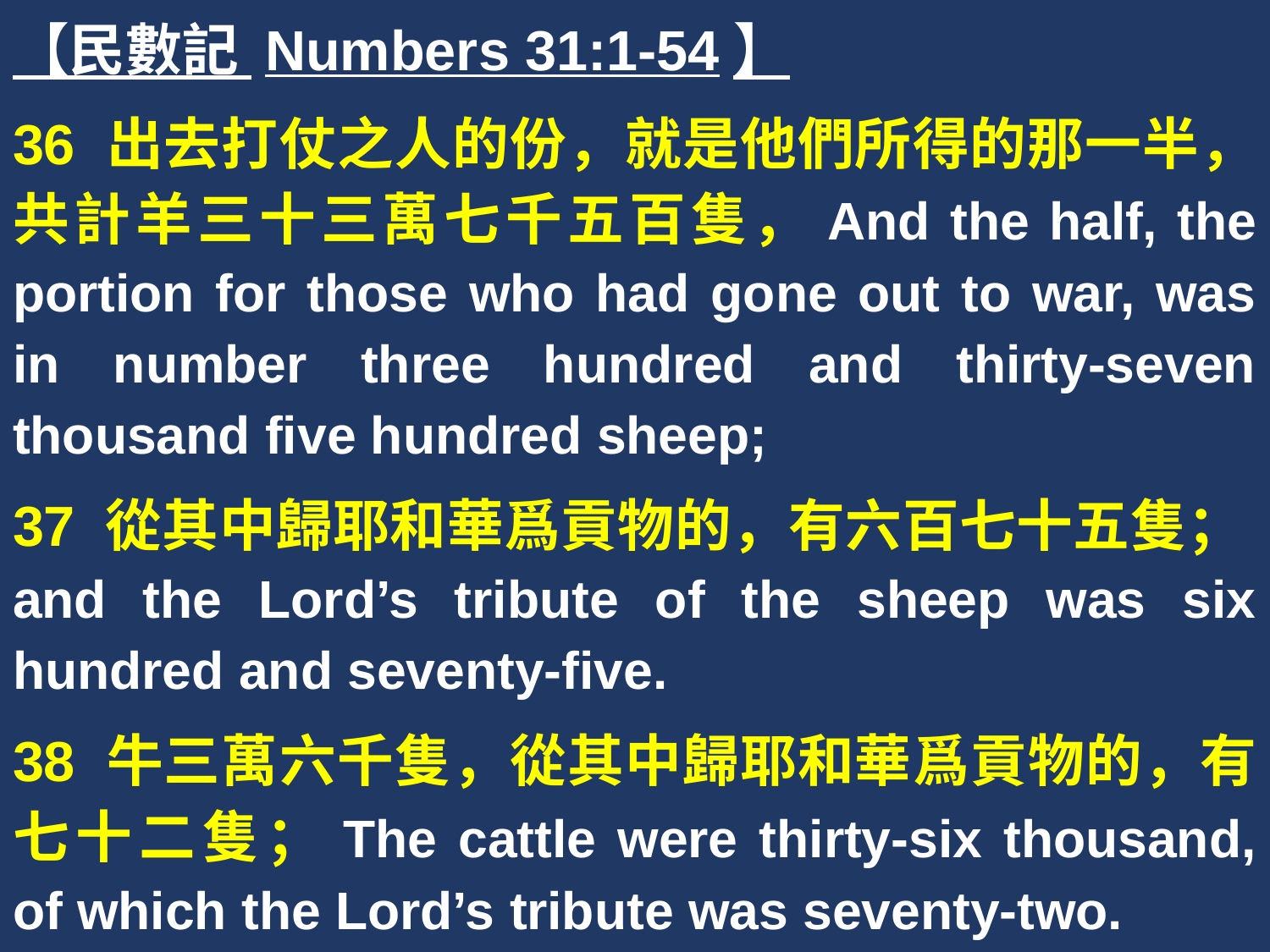

【民數記 Numbers 31:1-54】
36 出去打仗之人的份，就是他們所得的那一半，共計羊三十三萬七千五百隻，And the half, the portion for those who had gone out to war, was in number three hundred and thirty-seven thousand five hundred sheep;
37 從其中歸耶和華爲貢物的，有六百七十五隻；and the Lord’s tribute of the sheep was six hundred and seventy-five.
38 牛三萬六千隻，從其中歸耶和華爲貢物的，有七十二隻；The cattle were thirty-six thousand, of which the Lord’s tribute was seventy-two.